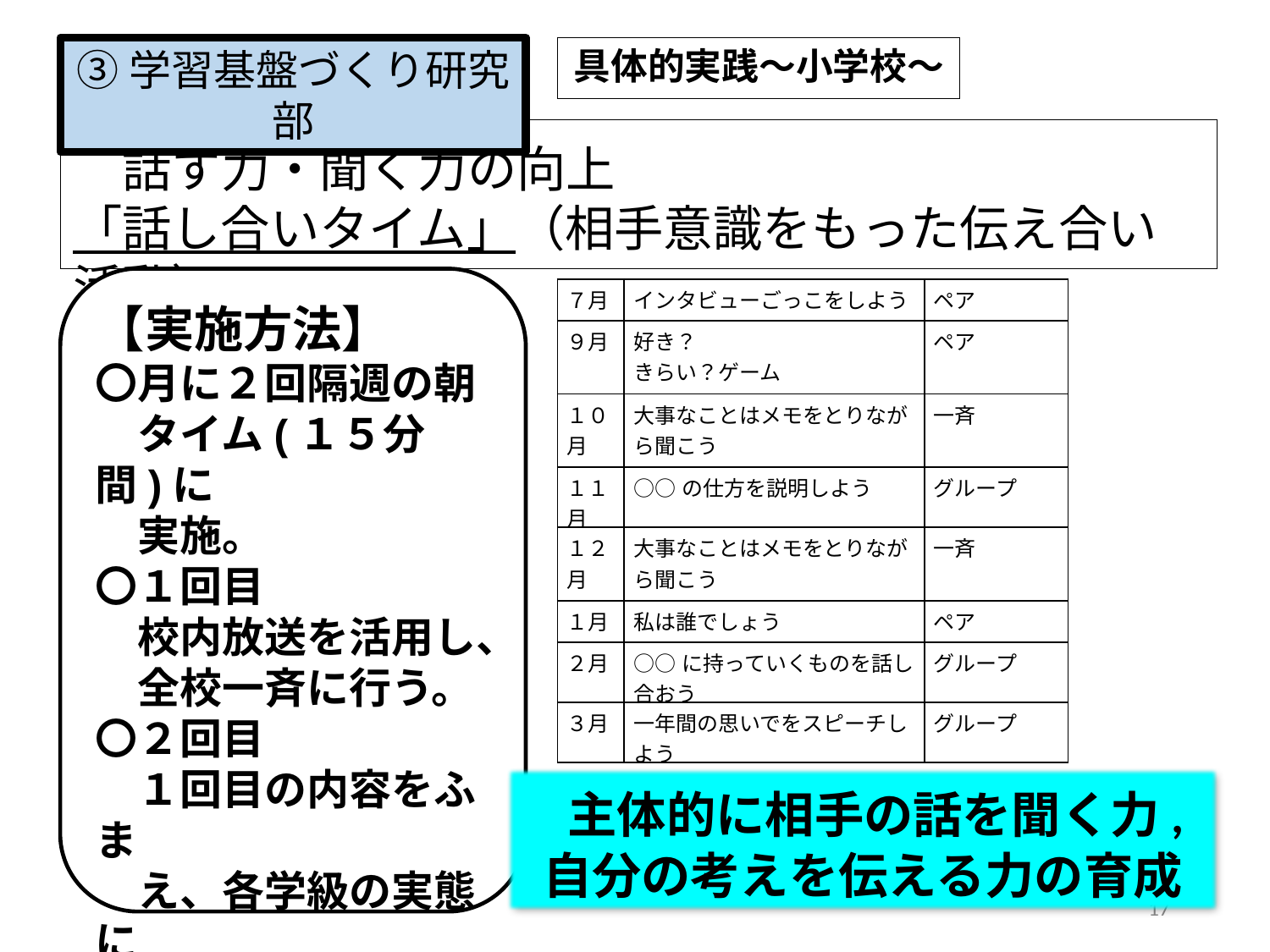

③学習基盤づくり研究部
具体的実践～小学校～
　話す力・聞く力の向上
「話し合いタイム」（相手意識をもった伝え合い活動）
【実施方法】
〇月に２回隔週の朝
　タイム(１５分間)に
　実施。
〇１回目
　校内放送を活用し、
　全校一斉に行う。
〇２回目
　１回目の内容をふま
　え、各学級の実態に
　応じて活動を行う。
| ７月 | インタビューごっこをしよう | ペア |
| --- | --- | --- |
| ９月 | 好き？ きらい？ゲーム | ペア |
| １０月 | 大事なことはメモをとりながら聞こう | 一斉 |
| １１月 | ○○の仕方を説明しよう | グループ |
| １２月 | 大事なことはメモをとりながら聞こう | 一斉 |
| １月 | 私は誰でしょう | ペア |
| ２月 | ○○に持っていくものを話し合おう | グループ |
| ３月 | 一年間の思いでをスピーチしよう | グループ |
 主体的に相手の話を聞く力,
自分の考えを伝える力の育成
17